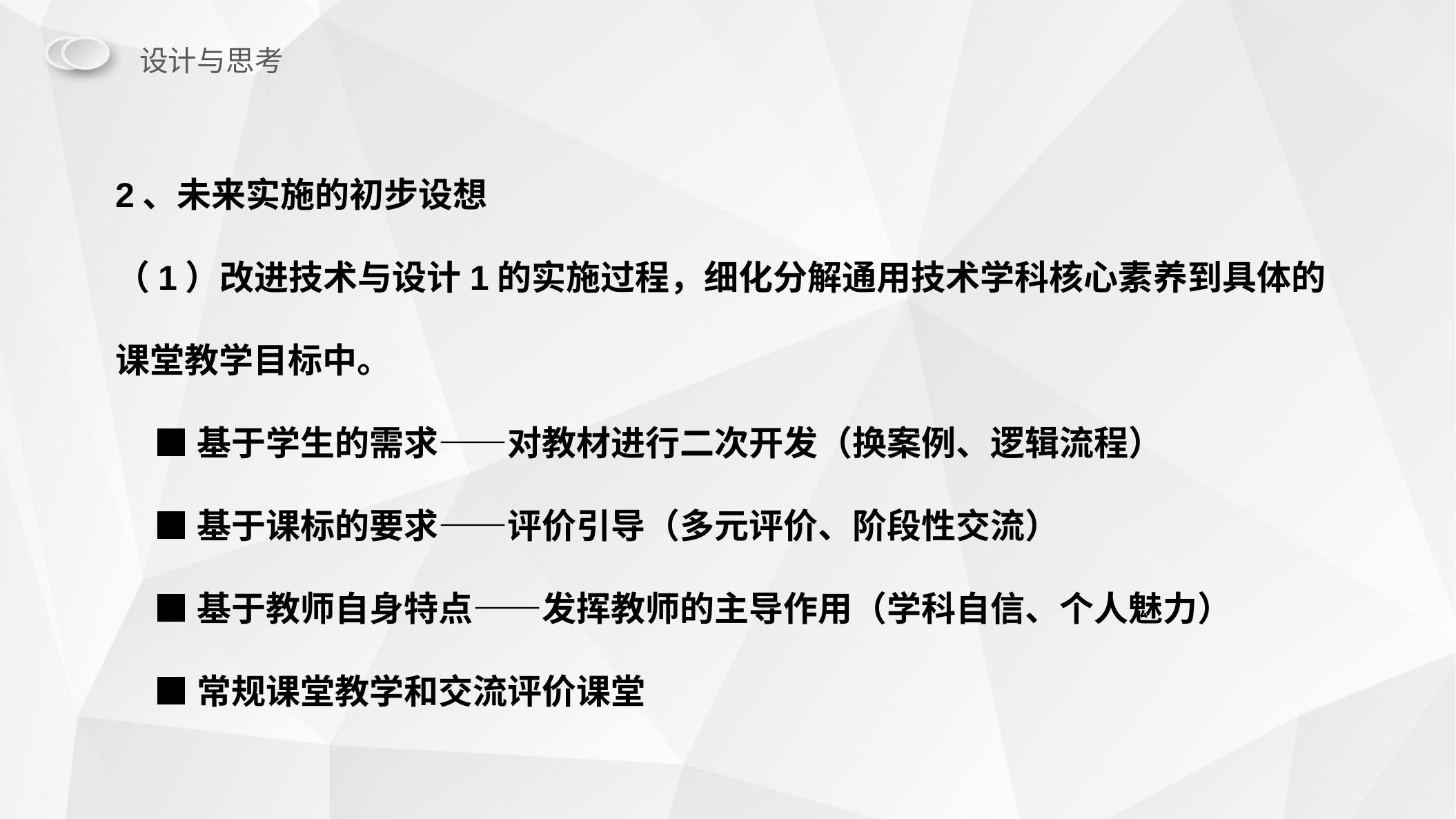

设计与思考

2、未来实施的初步设想
（1）改进技术与设计1的实施过程，细化分解通用技术学科核心素养到具体的课堂教学目标中。
     ■基于学生的需求——对教材进行二次开发（换案例、逻辑流程）
     ■基于课标的要求——评价引导（多元评价、阶段性交流）
     ■基于教师自身特点——发挥教师的主导作用（学科自信、个人魅力）
     ■常规课堂教学和交流评价课堂